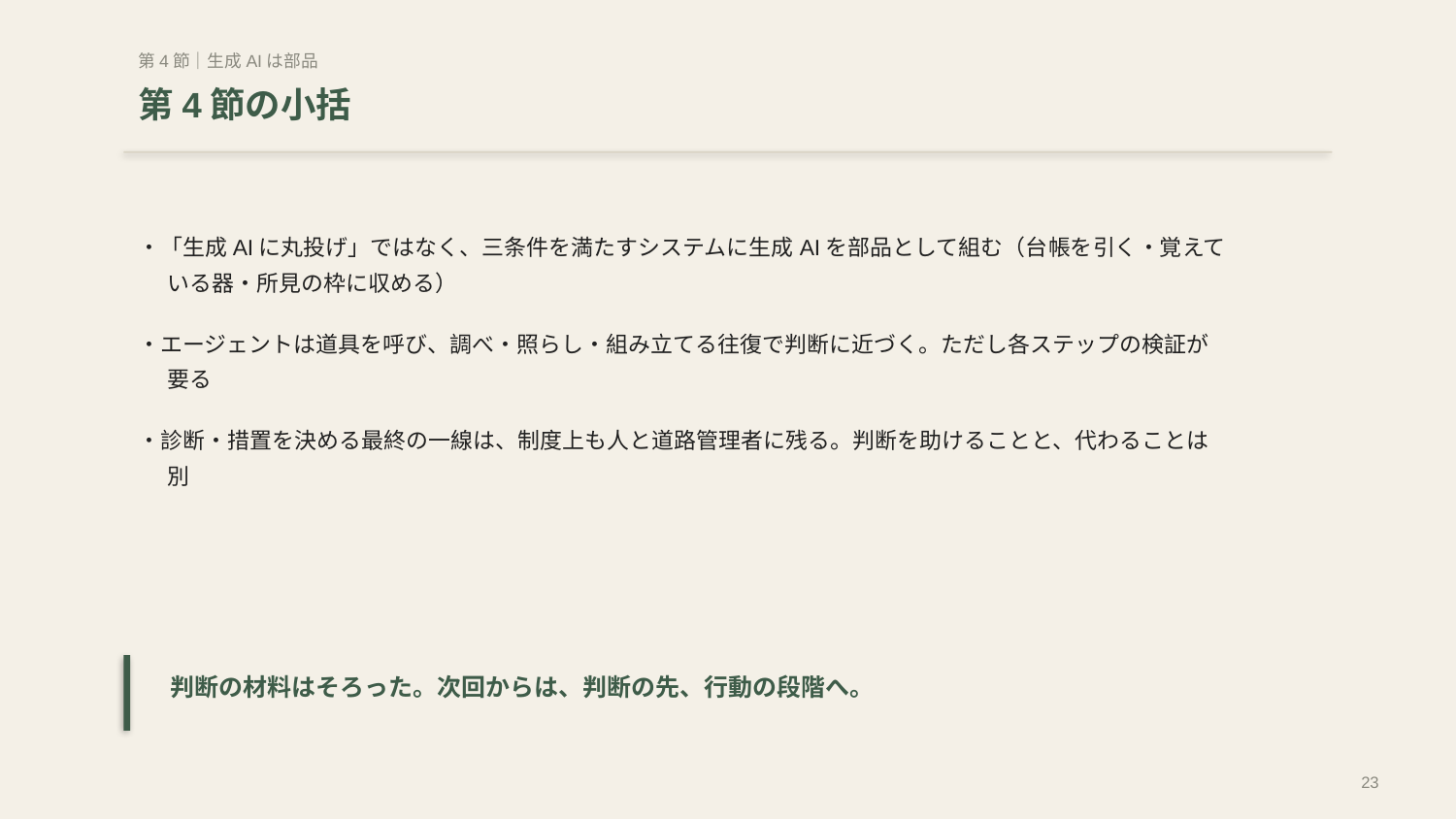

第4節｜生成AIは部品
第4節の小括

・「生成AIに丸投げ」ではなく、三条件を満たすシステムに生成AIを部品として組む（台帳を引く・覚えている器・所見の枠に収める）
・エージェントは道具を呼び、調べ・照らし・組み立てる往復で判断に近づく。ただし各ステップの検証が要る
・診断・措置を決める最終の一線は、制度上も人と道路管理者に残る。判断を助けることと、代わることは別

判断の材料はそろった。次回からは、判断の先、行動の段階へ。
23